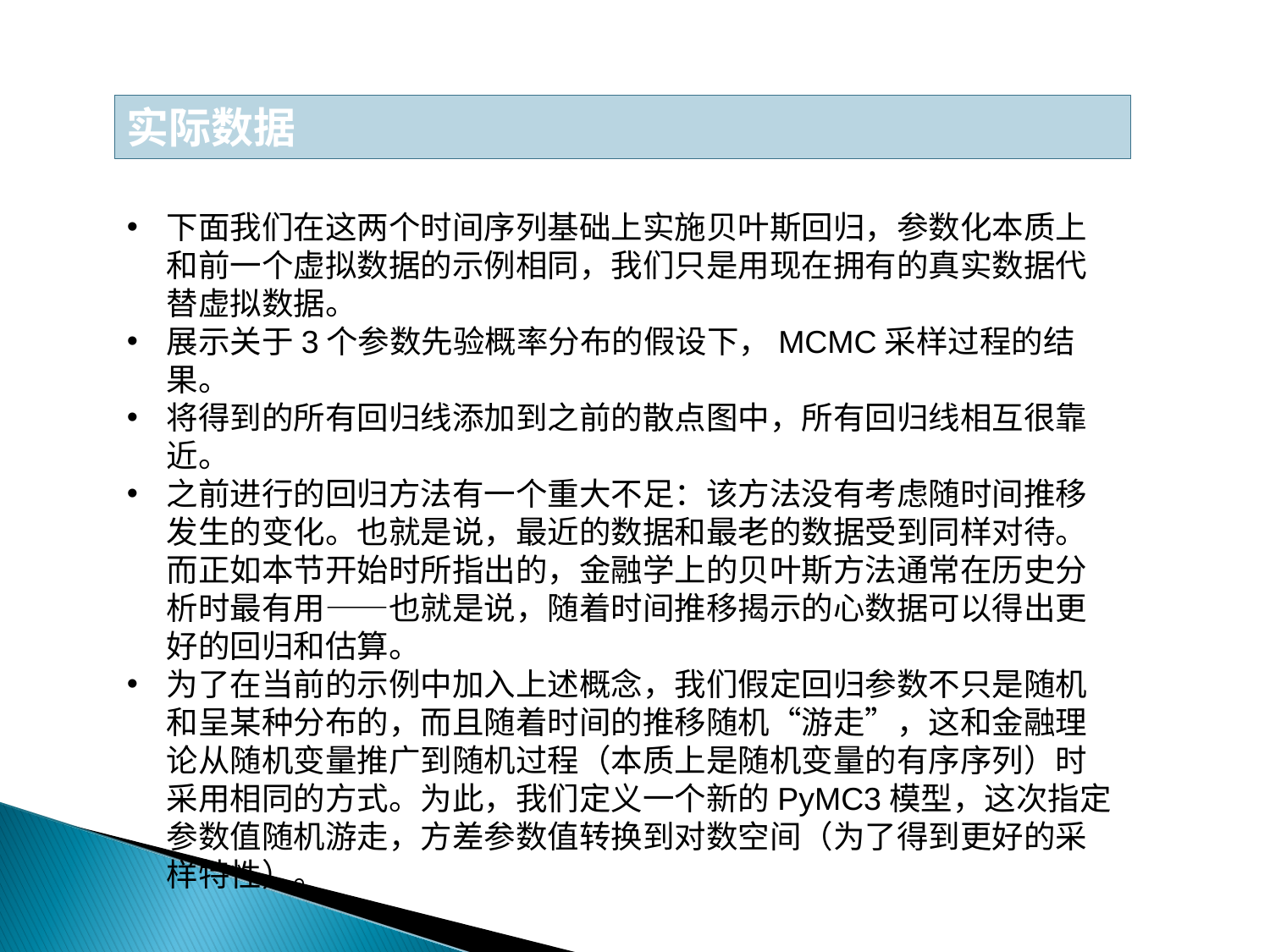

实际数据
下面我们在这两个时间序列基础上实施贝叶斯回归，参数化本质上和前一个虚拟数据的示例相同，我们只是用现在拥有的真实数据代替虚拟数据。
展示关于3个参数先验概率分布的假设下，MCMC采样过程的结果。
将得到的所有回归线添加到之前的散点图中，所有回归线相互很靠近。
之前进行的回归方法有一个重大不足：该方法没有考虑随时间推移发生的变化。也就是说，最近的数据和最老的数据受到同样对待。而正如本节开始时所指出的，金融学上的贝叶斯方法通常在历史分析时最有用——也就是说，随着时间推移揭示的心数据可以得出更好的回归和估算。
为了在当前的示例中加入上述概念，我们假定回归参数不只是随机和呈某种分布的，而且随着时间的推移随机“游走”，这和金融理论从随机变量推广到随机过程（本质上是随机变量的有序序列）时采用相同的方式。为此，我们定义一个新的PyMC3模型，这次指定参数值随机游走，方差参数值转换到对数空间（为了得到更好的采样特性）。